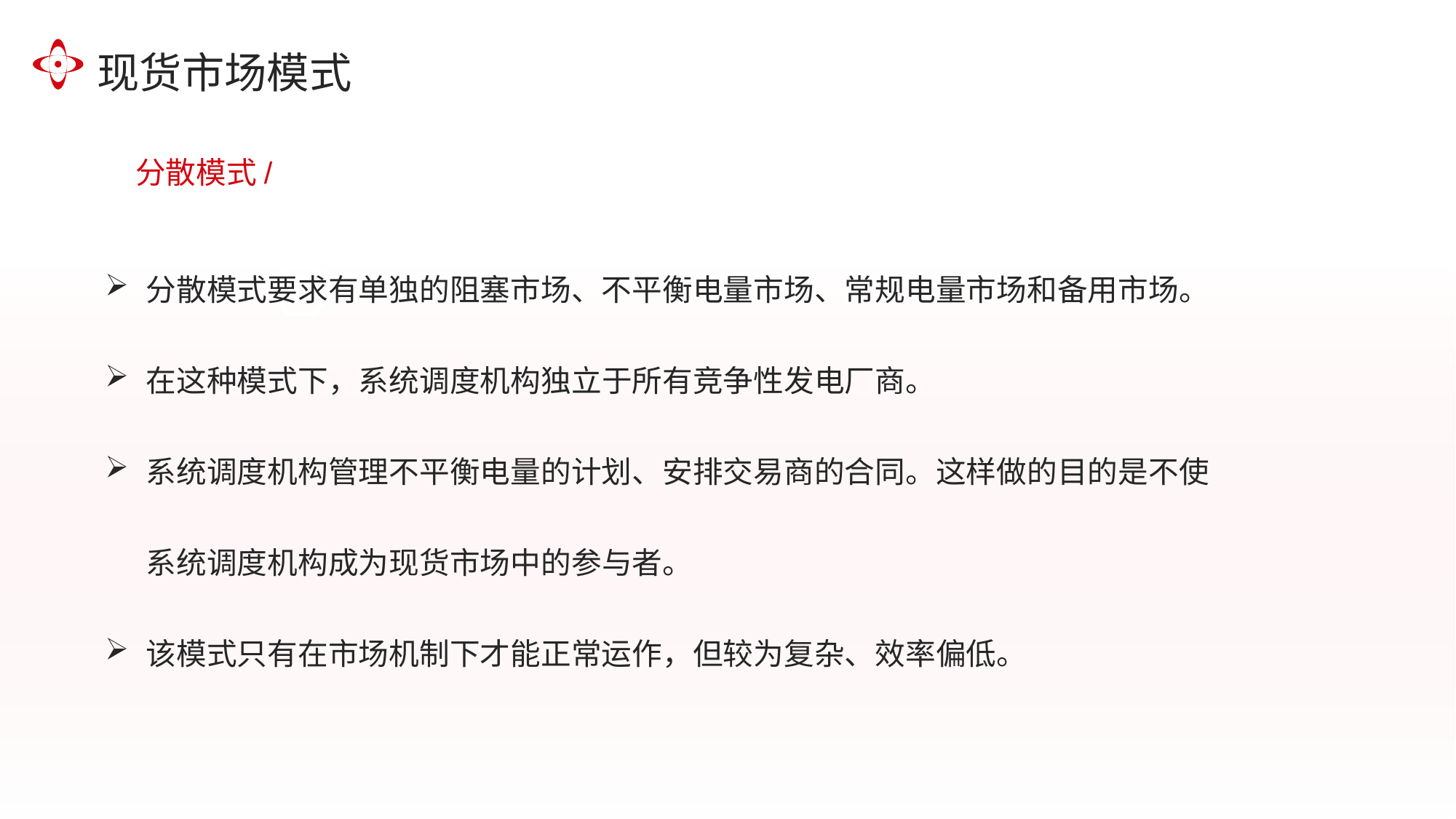

现货市场模式

分散模式/
分散模式要求有单独的阻塞市场、不平衡电量市场、常规电量市场和备用市场。
在这种模式下，系统调度机构独立于所有竞争性发电厂商。
系统调度机构管理不平衡电量的计划、安排交易商的合同。这样做的目的是不使系统调度机构成为现货市场中的参与者。
该模式只有在市场机制下才能正常运作，但较为复杂、效率偏低。